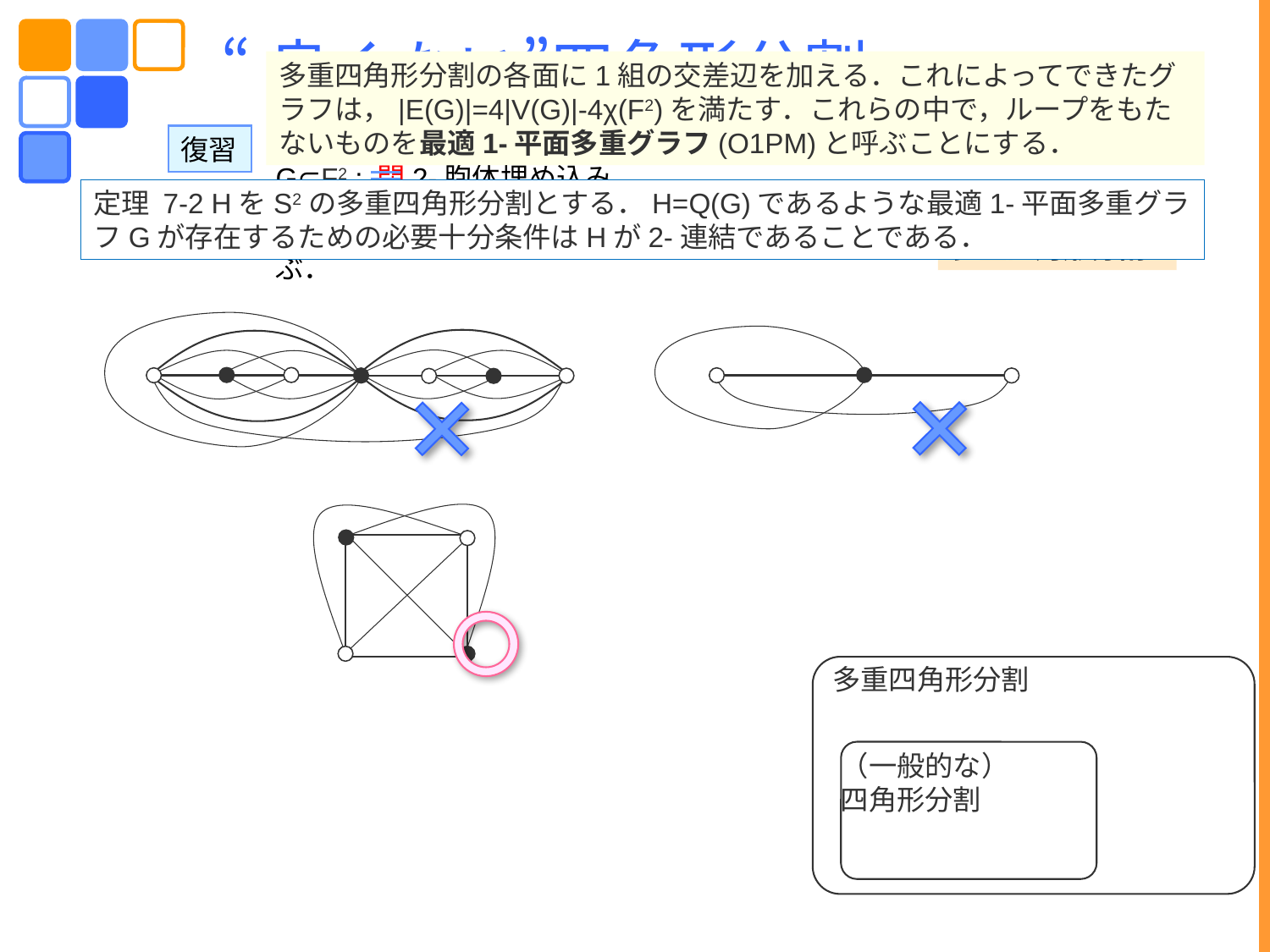

“良くない”四角形分割
多重四角形分割の各面に1組の交差辺を加える．これによってできたグラフは，|E(G)|=4|V(G)|-4χ(F2)を満たす．これらの中で，ループをもたないものを最適1-平面多重グラフ(O1PM)と呼ぶことにする．
復習
G⊂F2 : 閉2-胞体埋め込み
定理 7-2 HをS2の多重四角形分割とする．H=Q(G)であるような最適1-平面多重グラフGが存在するための必要十分条件はHが2-連結であることである．
Gが単純かつ各面の境界閉歩道の長さが4であるものを四角形分割と呼ぶ．
多重四角形分割

多重四角形分割

（一般的な）
四角形分割